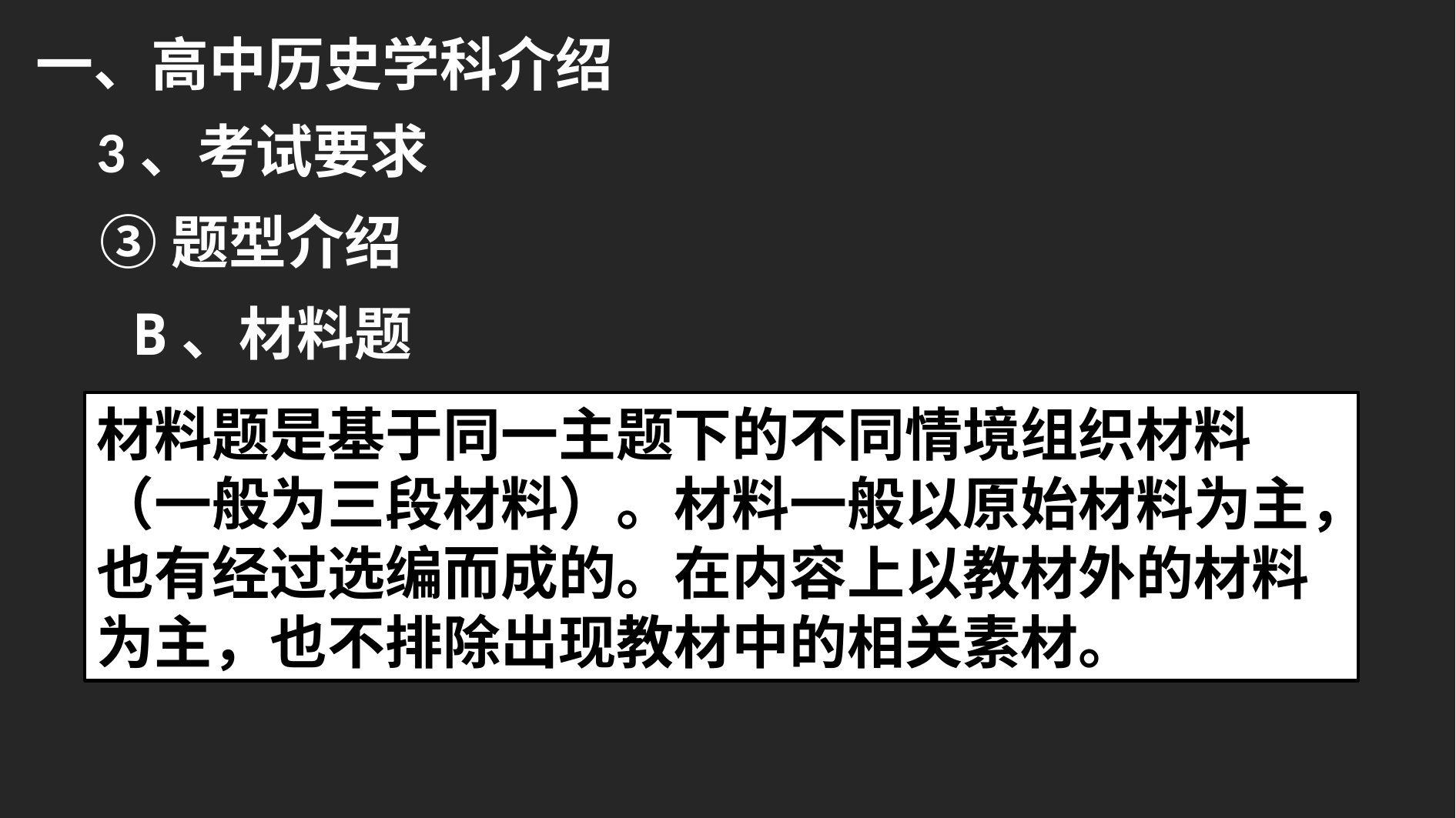

一、高中历史学科介绍
3、考试要求
③题型介绍
B、材料题
材料题是基于同一主题下的不同情境组织材料（一般为三段材料）。材料一般以原始材料为主，也有经过选编而成的。在内容上以教材外的材料为主，也不排除出现教材中的相关素材。